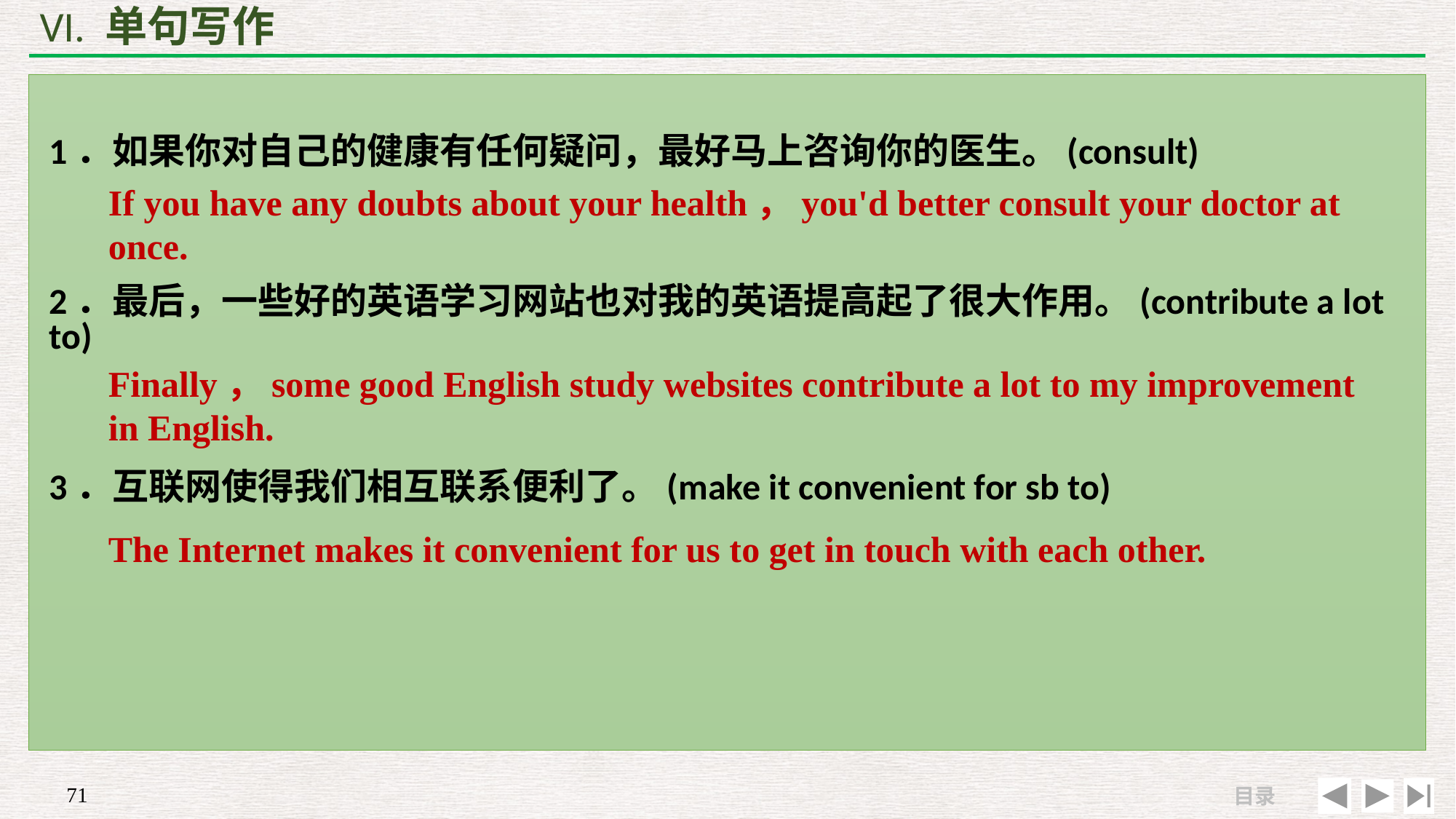

# VI. 单句写作

1．如果你对自己的健康有任何疑问，最好马上咨询你的医生。(consult)

2．最后，一些好的英语学习网站也对我的英语提高起了很大作用。(contribute a lot to)

3．互联网使得我们相互联系便利了。(make it convenient for sb to)
If you have any doubts about your health，you'd better consult your doctor at once.
Finally，some good English study websites contribute a lot to my improvement in English.
The Internet makes it convenient for us to get in touch with each other.